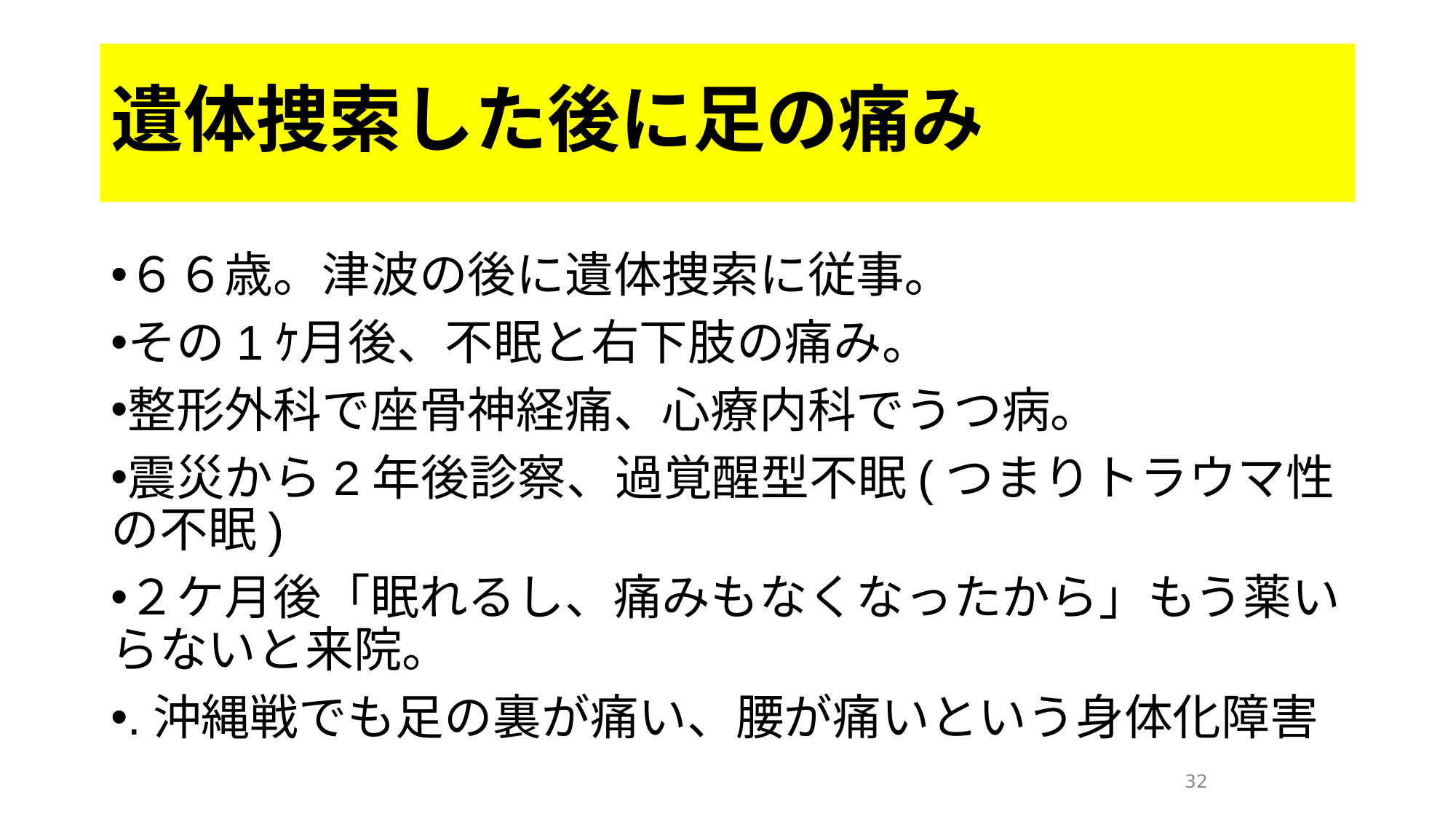

# 遺体捜索した後に足の痛み
６６歳。津波の後に遺体捜索に従事｡
その1ｹ月後、不眠と右下肢の痛み。
整形外科で座骨神経痛、心療内科でうつ病。
震災から2年後診察、過覚醒型不眠(つまりトラウマ性の不眠)
２ケ月後「眠れるし、痛みもなくなったから」もう薬いらないと来院。
.沖縄戦でも足の裏が痛い、腰が痛いという身体化障害
32